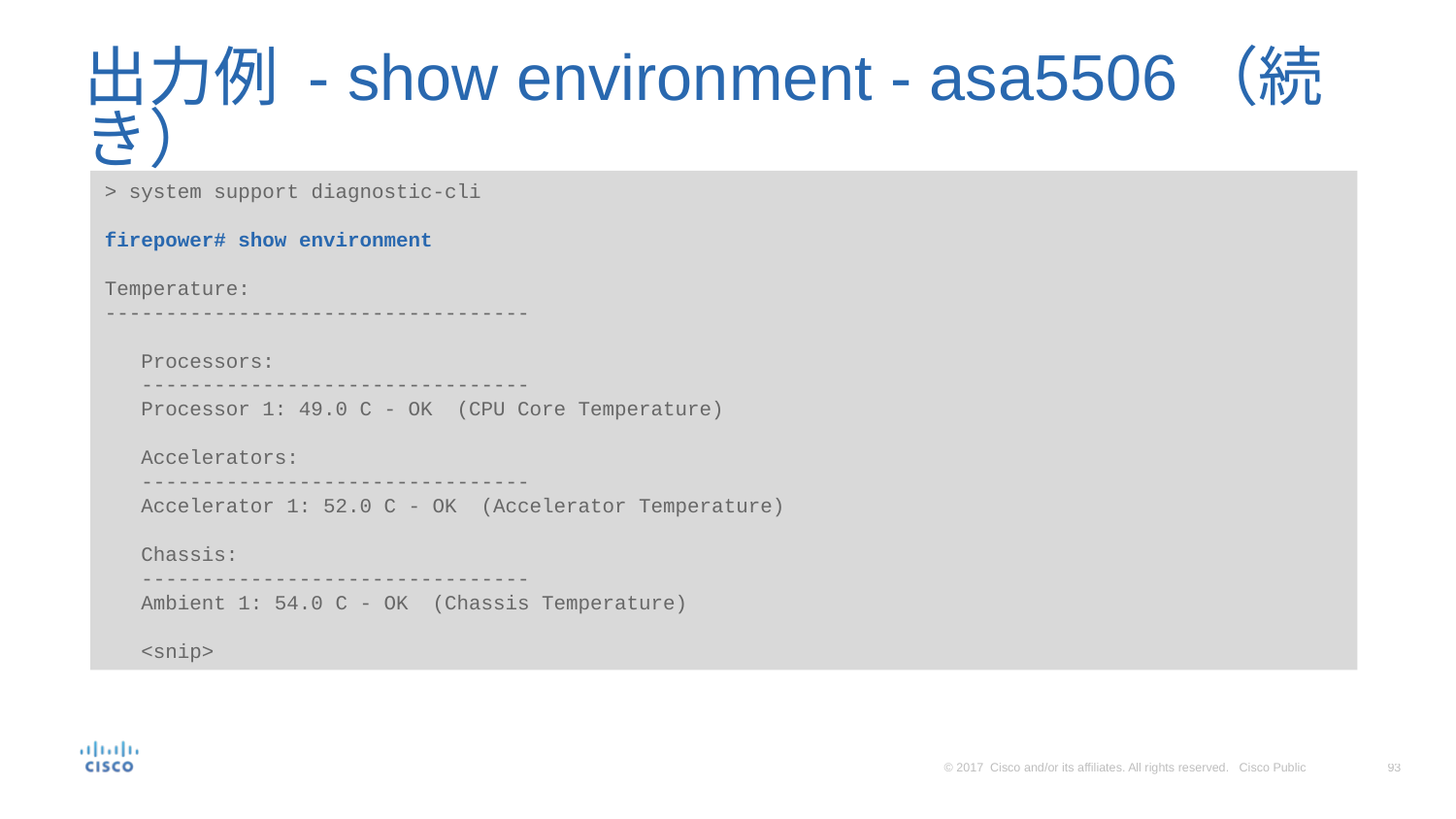

# 出力例 - show environment - asa5506（続き）
> system support diagnostic-cli

firepower# show environment

Temperature:
-----------------------------------

   Processors:
   --------------------------------
   Processor 1: 49.0 C - OK  (CPU Core Temperature)

   Accelerators:
   --------------------------------
   Accelerator 1: 52.0 C - OK  (Accelerator Temperature)

   Chassis:
   --------------------------------
   Ambient 1: 54.0 C - OK  (Chassis Temperature)

   <snip>